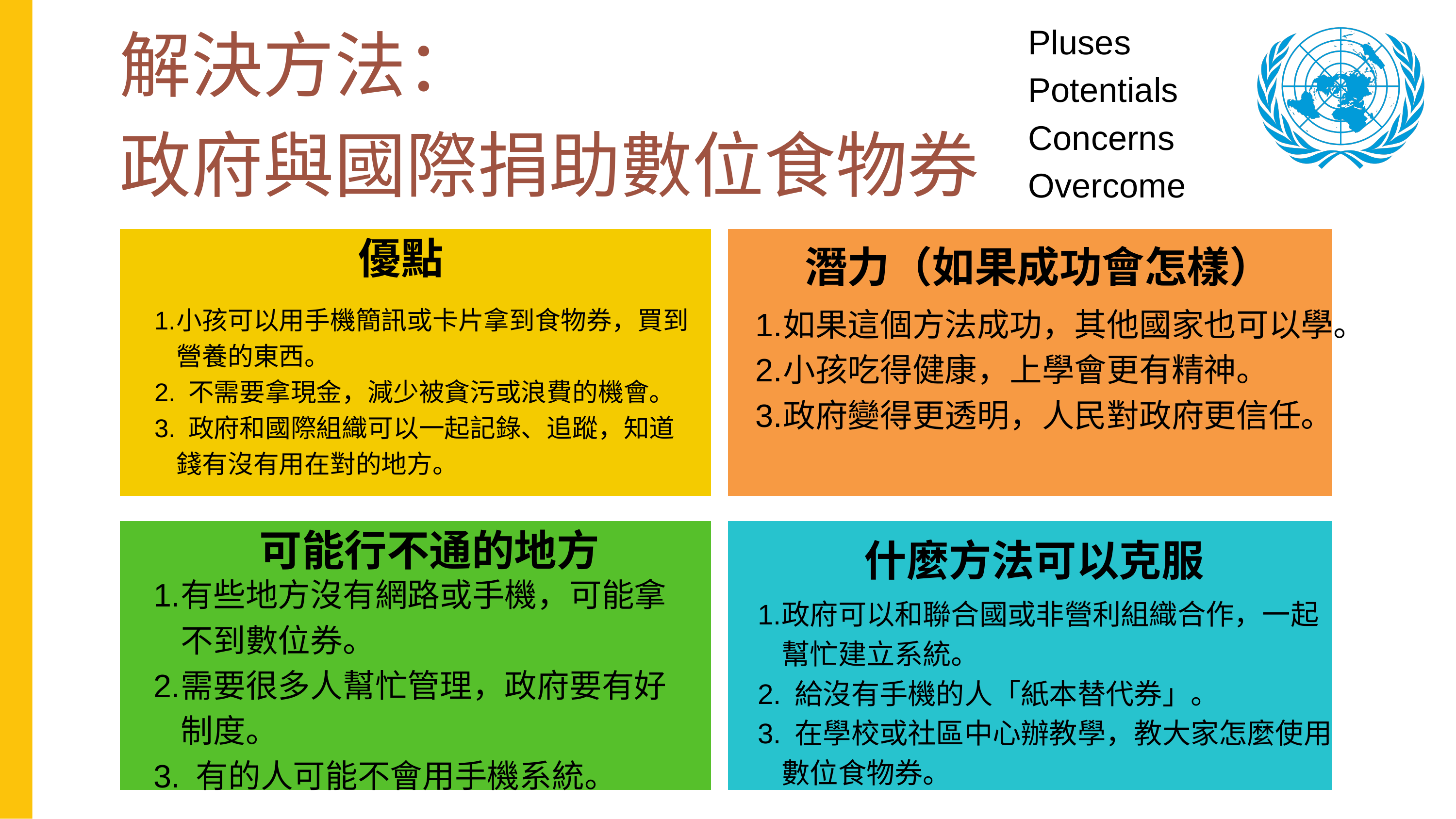

解決方法：
政府與國際捐助數位食物券
Pluses
Potentials
Concerns
Overcome

優點

潛力（如果成功會怎樣）
如果這個方法成功，其他國家也可以學。
小孩吃得健康，上學會更有精神。
政府變得更透明，人民對政府更信任。
小孩可以用手機簡訊或卡片拿到食物券，買到營養的東西。
 不需要拿現金，減少被貪污或浪費的機會。
 政府和國際組織可以一起記錄、追蹤，知道錢有沒有用在對的地方。
可能行不通的地方

什麼方法可以克服
有些地方沒有網路或手機，可能拿不到數位券。
需要很多人幫忙管理，政府要有好制度。
 有的人可能不會用手機系統。
政府可以和聯合國或非營利組織合作，一起幫忙建立系統。
 給沒有手機的人「紙本替代券」。
 在學校或社區中心辦教學，教大家怎麼使用數位食物券。